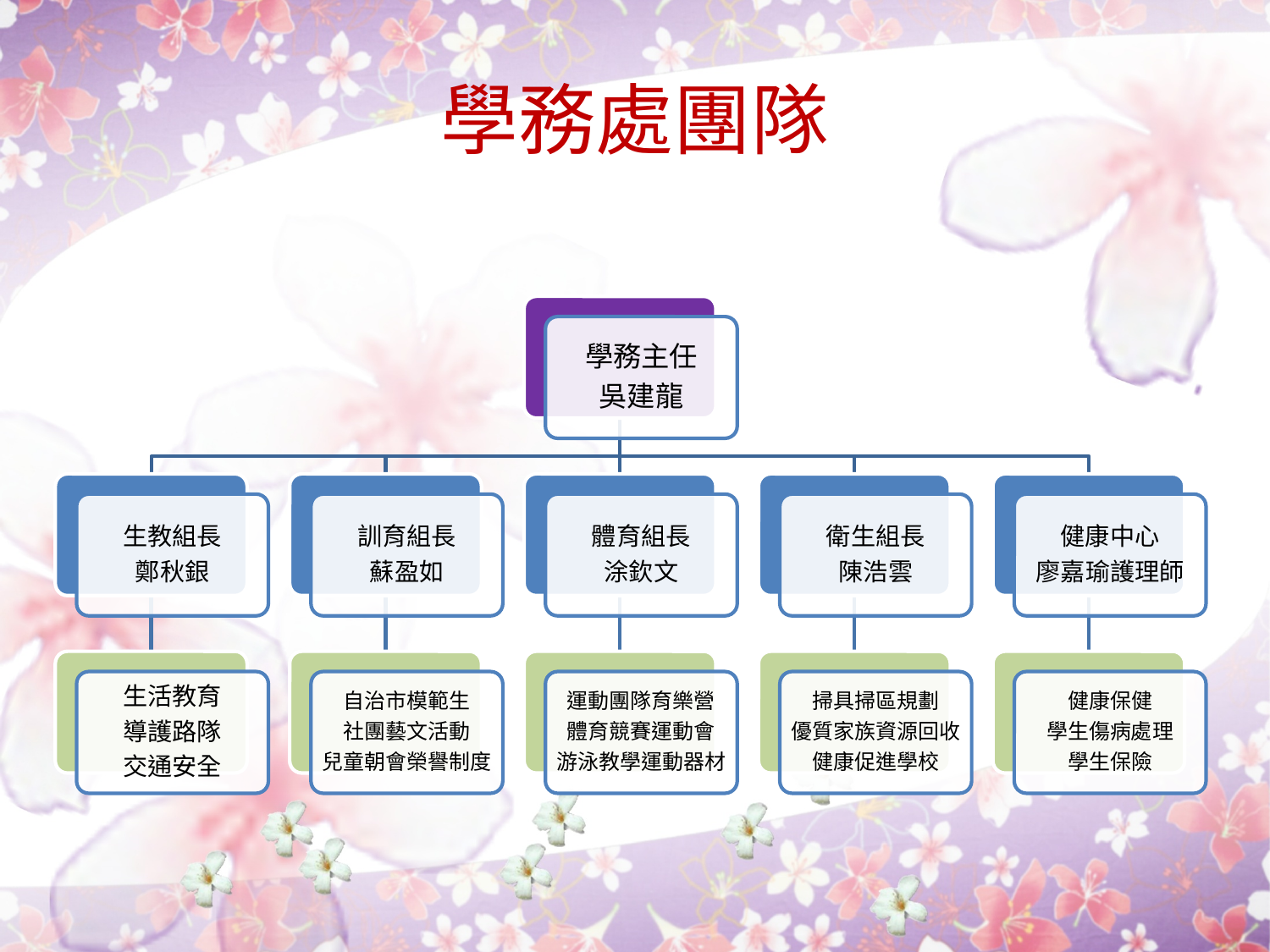

# 學務處團隊

學務主任
吳建龍

生教組長
鄭秋銀
訓育組長
蘇盈如
體育組長
涂欽文
衛生組長
陳浩雲
健康中心
廖嘉瑜護理師

生活教育
導護路隊
交通安全
自治市模範生
社團藝文活動
兒童朝會榮譽制度
運動團隊育樂營
體育競賽運動會
游泳教學運動器材
掃具掃區規劃
優質家族資源回收
健康促進學校
健康保健
學生傷病處理
學生保險